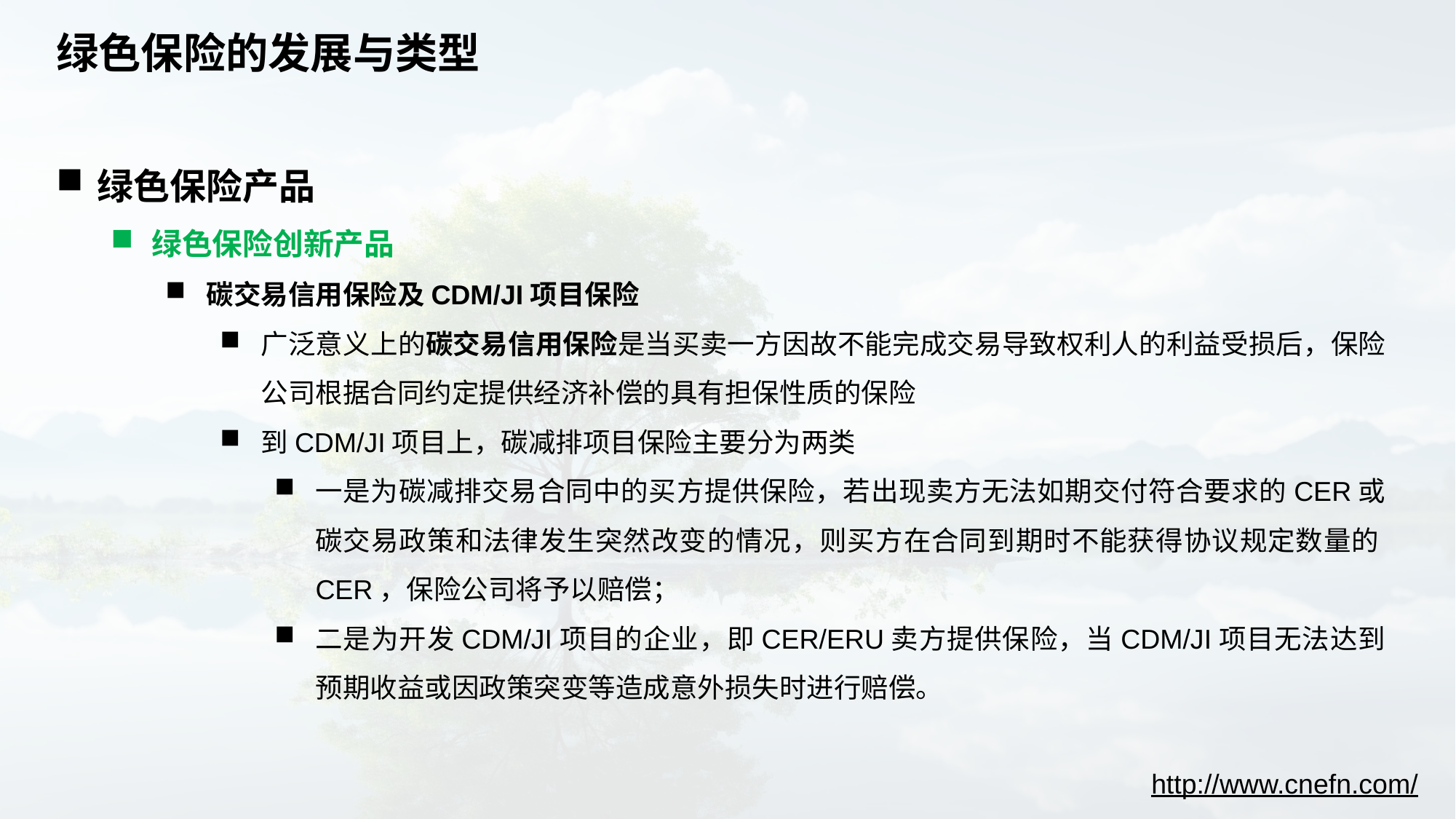

# 绿色保险的发展与类型
绿色保险产品
绿色保险创新产品
碳交易信用保险及CDM/JI项目保险
广泛意义上的碳交易信用保险是当买卖一方因故不能完成交易导致权利人的利益受损后，保险公司根据合同约定提供经济补偿的具有担保性质的保险
到CDM/JI项目上，碳减排项目保险主要分为两类
一是为碳减排交易合同中的买方提供保险，若出现卖方无法如期交付符合要求的CER或碳交易政策和法律发生突然改变的情况，则买方在合同到期时不能获得协议规定数量的CER，保险公司将予以赔偿；
二是为开发CDM/JI项目的企业，即CER/ERU卖方提供保险，当CDM/JI项目无法达到预期收益或因政策突变等造成意外损失时进行赔偿。